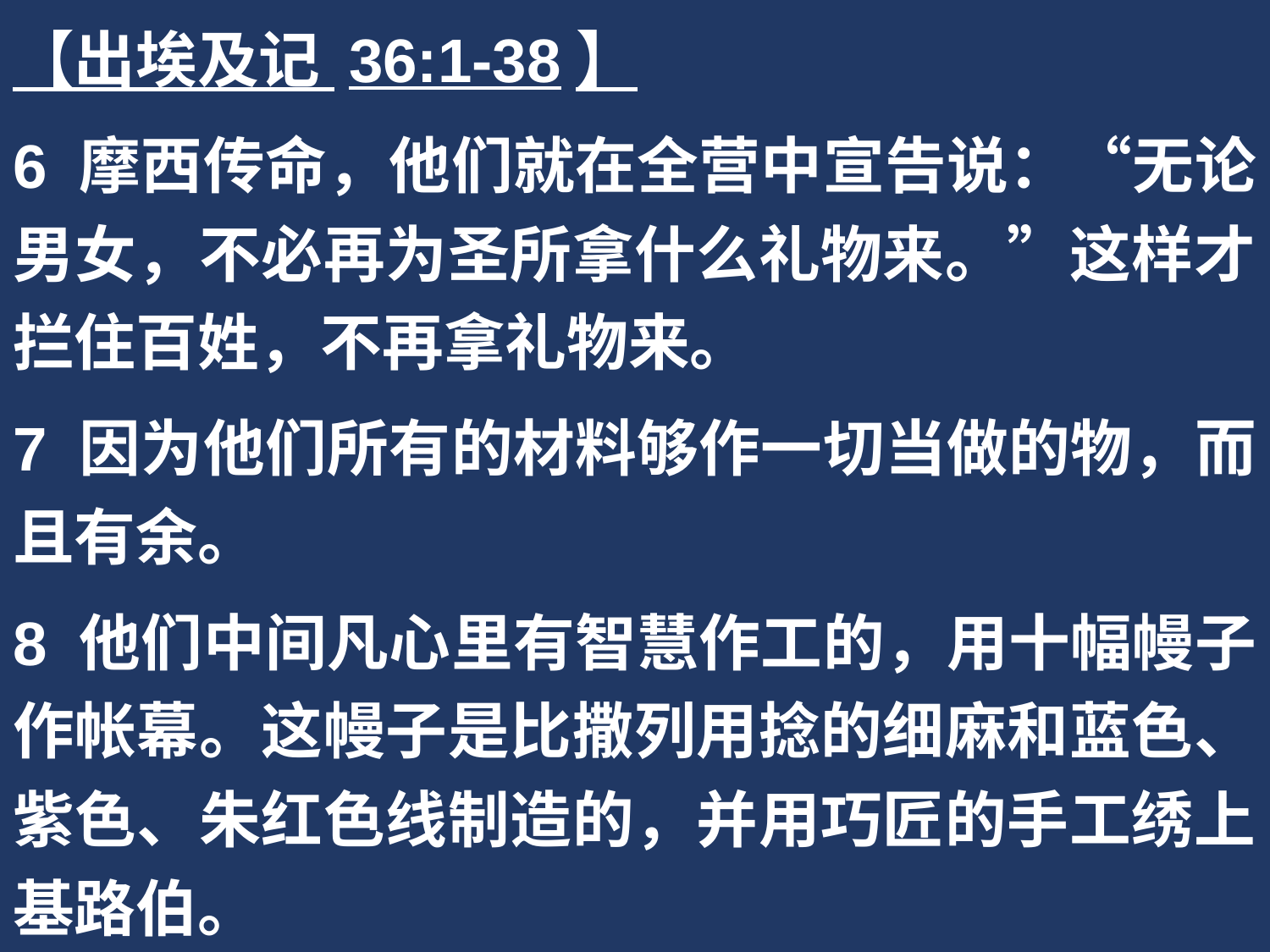

【出埃及记 36:1-38】
6 摩西传命，他们就在全营中宣告说：“无论男女，不必再为圣所拿什么礼物来。”这样才拦住百姓，不再拿礼物来。
7 因为他们所有的材料够作一切当做的物，而且有余。
8 他们中间凡心里有智慧作工的，用十幅幔子作帐幕。这幔子是比撒列用捻的细麻和蓝色、紫色、朱红色线制造的，并用巧匠的手工绣上基路伯。